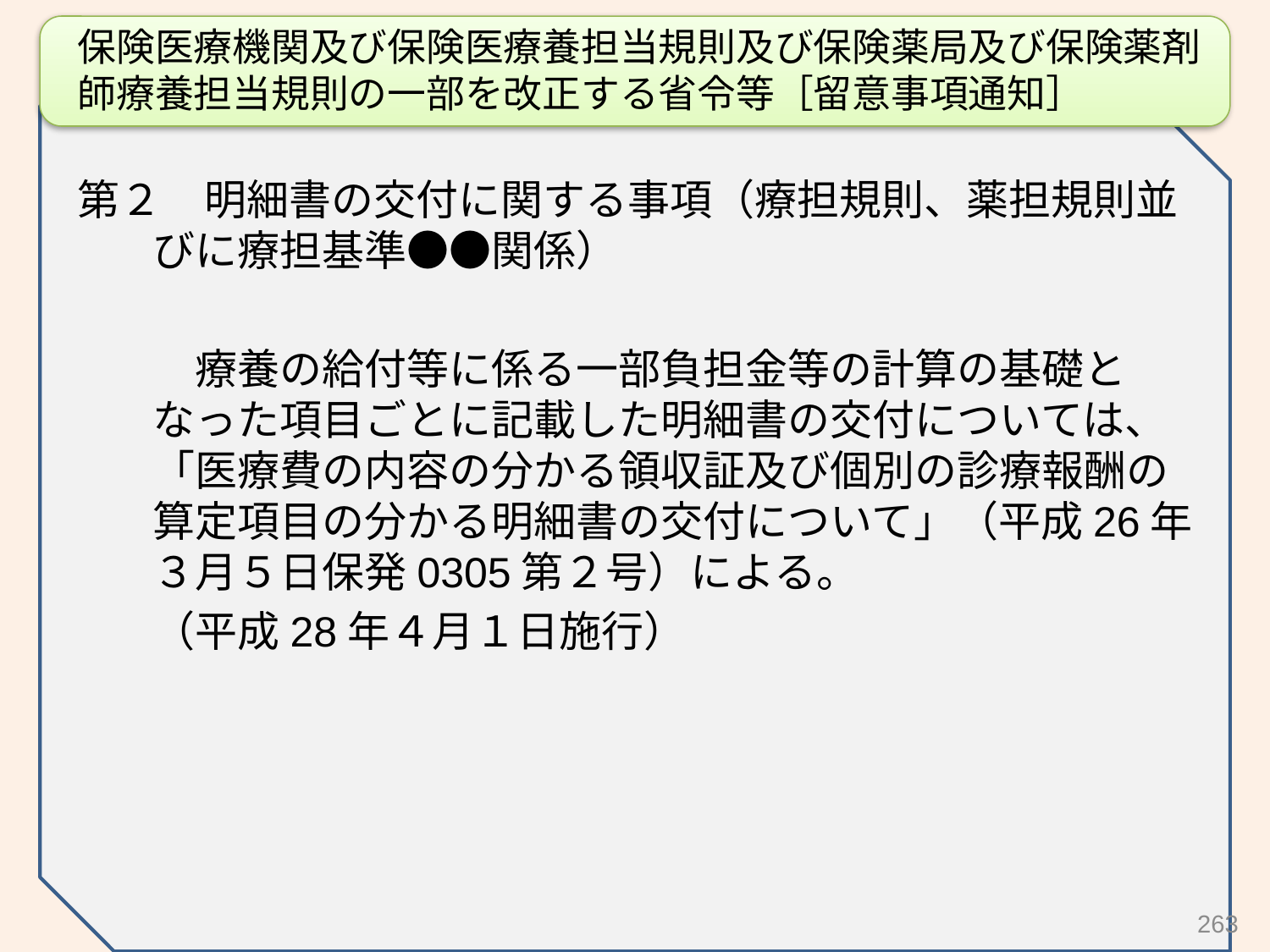

保険医療機関及び保険医療養担当規則及び保険薬局及び保険薬剤師療養担当規則の一部を改正する省令等［留意事項通知］

第２　明細書の交付に関する事項（療担規則、薬担規則並びに療担基準●●関係）

　療養の給付等に係る一部負担金等の計算の基礎となった項目ごとに記載した明細書の交付については、「医療費の内容の分かる領収証及び個別の診療報酬の算定項目の分かる明細書の交付について」（平成26年３月５日保発0305第２号）による。
（平成28年４月１日施行）

263